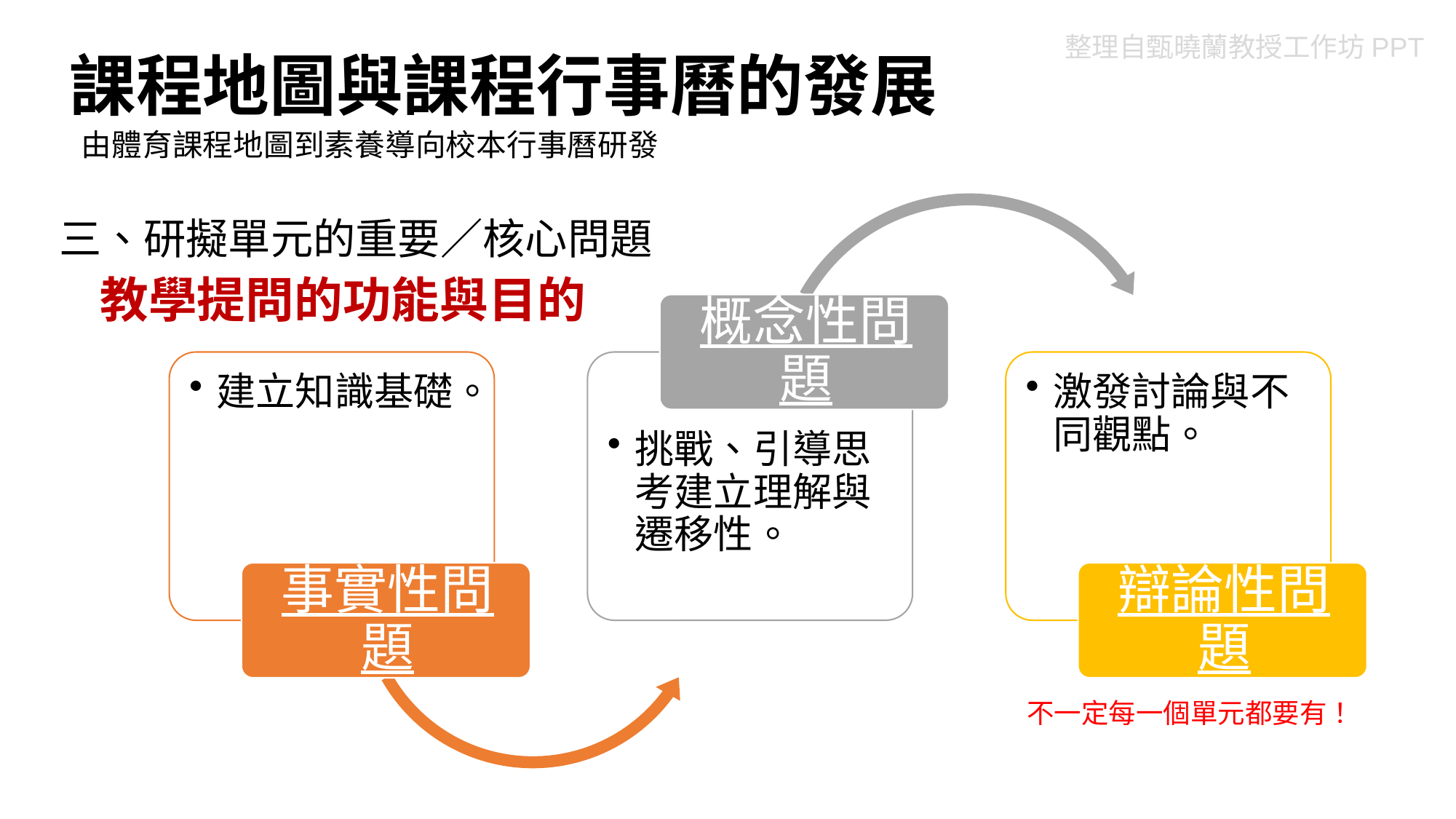

# 課程地圖與課程行事曆的發展
整理自甄曉蘭教授工作坊PPT
由體育課程地圖到素養導向校本行事曆研發
三、研擬單元的重要／核心問題
建立知識基礎。
事實性問題
挑戰、引導思考建立理解與遷移性。
概念性問題
激發討論與不同觀點。
辯論性問題
教學提問的功能與目的
不一定每一個單元都要有！
29